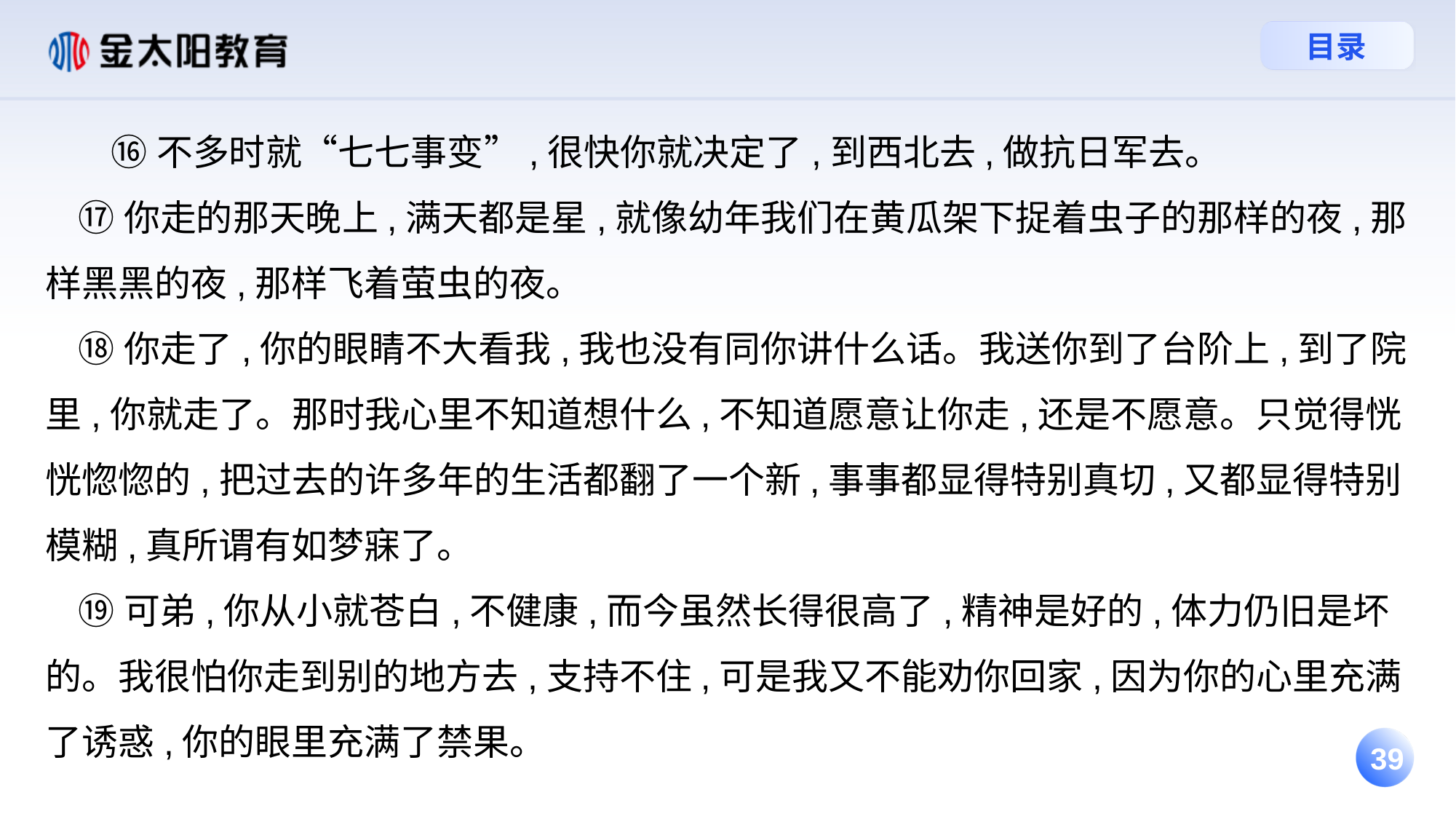

⑯不多时就“七七事变”,很快你就决定了,到西北去,做抗日军去。
    ⑰你走的那天晚上,满天都是星,就像幼年我们在黄瓜架下捉着虫子的那样的夜,那样黑黑的夜,那样飞着萤虫的夜。
    ⑱你走了,你的眼睛不大看我,我也没有同你讲什么话。我送你到了台阶上,到了院里,你就走了。那时我心里不知道想什么,不知道愿意让你走,还是不愿意。只觉得恍恍惚惚的,把过去的许多年的生活都翻了一个新,事事都显得特别真切,又都显得特别模糊,真所谓有如梦寐了。
    ⑲可弟,你从小就苍白,不健康,而今虽然长得很高了,精神是好的,体力仍旧是坏的。我很怕你走到别的地方去,支持不住,可是我又不能劝你回家,因为你的心里充满了诱惑,你的眼里充满了禁果。